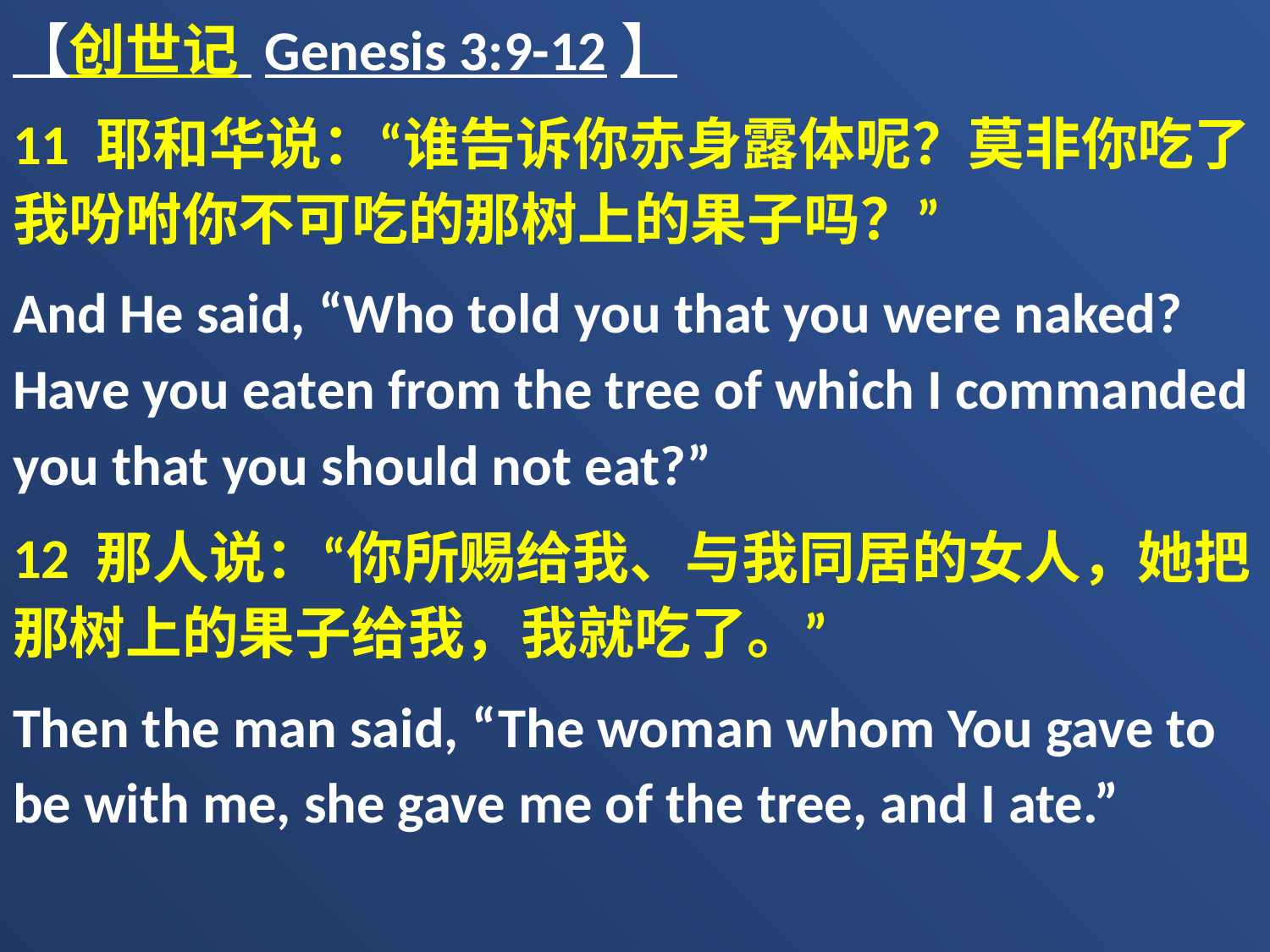

【创世记 Genesis 3:9-12】
11 耶和华说：“谁告诉你赤身露体呢？莫非你吃了我吩咐你不可吃的那树上的果子吗？”
And He said, “Who told you that you were naked? Have you eaten from the tree of which I commanded you that you should not eat?”
12 那人说：“你所赐给我、与我同居的女人，她把那树上的果子给我，我就吃了。”
Then the man said, “The woman whom You gave to be with me, she gave me of the tree, and I ate.”